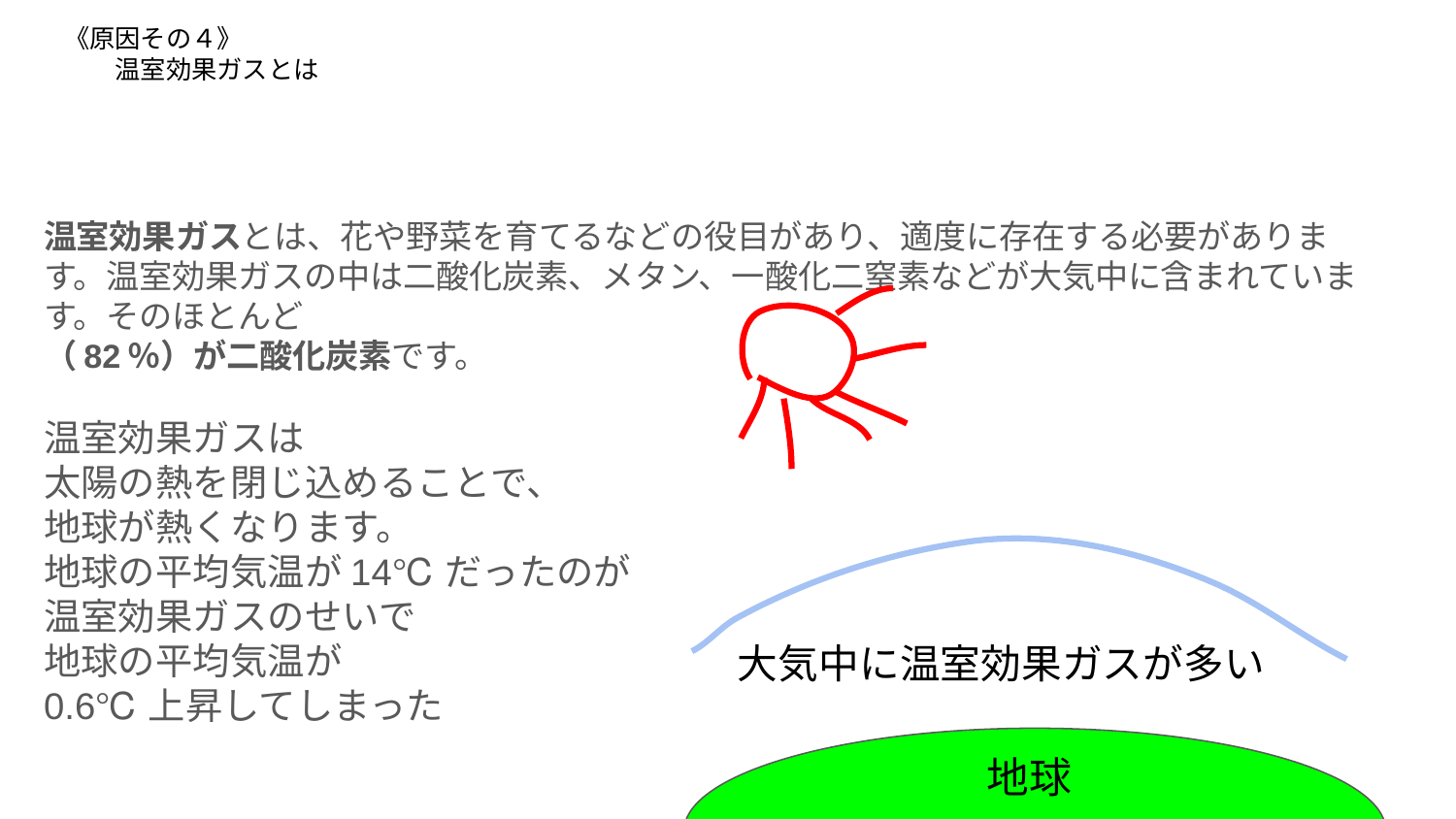

# 《原因その４》
　　温室効果ガスとは
温室効果ガスとは、花や野菜を育てるなどの役目があり、適度に存在する必要があります。温室効果ガスの中は二酸化炭素、メタン、一酸化二窒素などが大気中に含まれています。そのほとんど
（82％）が二酸化炭素です。

温室効果ガスは
太陽の熱を閉じ込めることで、
地球が熱くなります。
地球の平均気温が14℃だったのが
温室効果ガスのせいで
地球の平均気温が
0.6℃上昇してしまった

大気中に温室効果ガスが多い

　地球